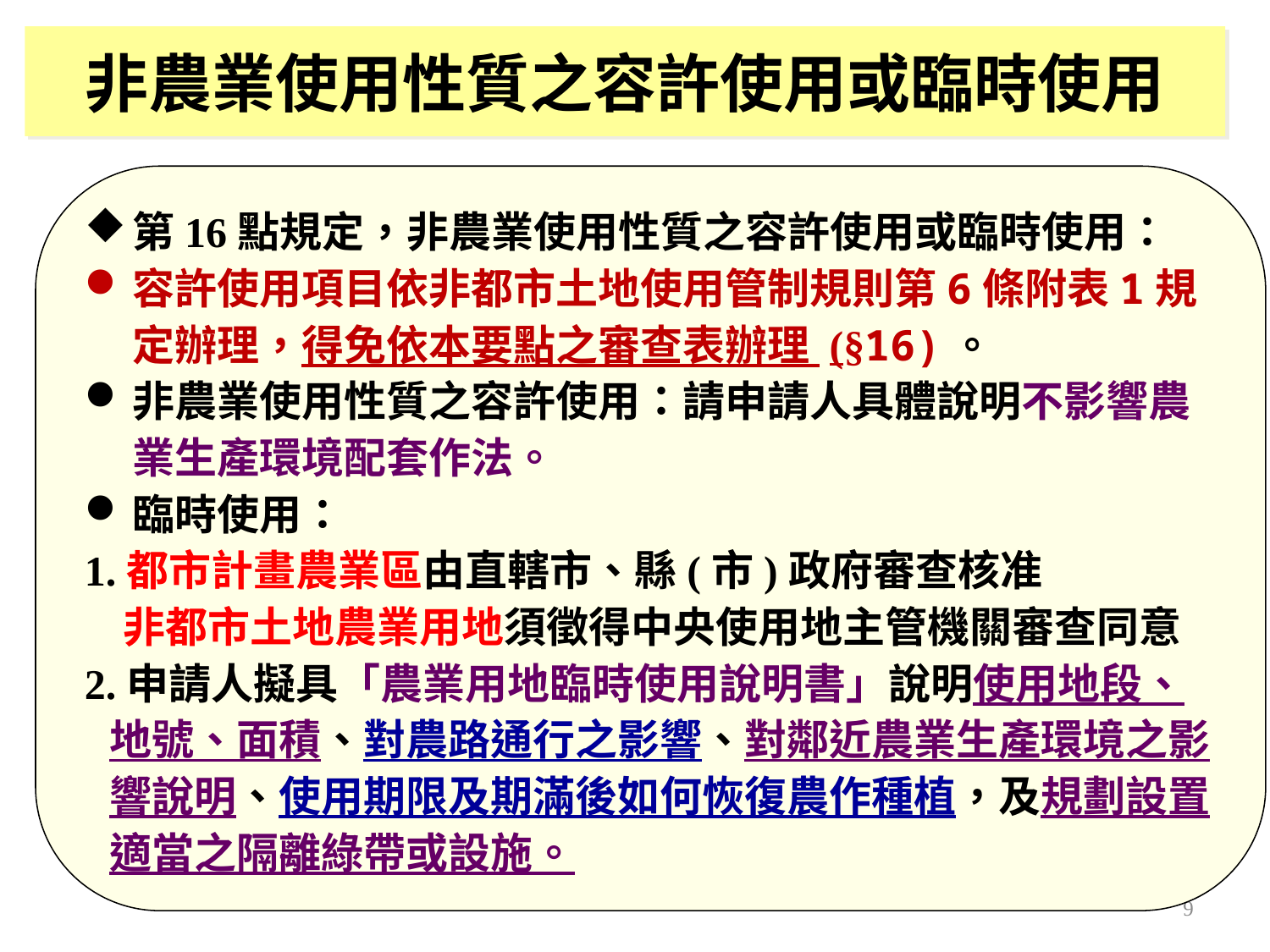

非農業使用性質之容許使用或臨時使用
第16點規定，非農業使用性質之容許使用或臨時使用：
容許使用項目依非都市土地使用管制規則第6條附表1規定辦理，得免依本要點之審查表辦理 (§16)。
非農業使用性質之容許使用：請申請人具體說明不影響農業生產環境配套作法。
臨時使用：
1.都市計畫農業區由直轄市、縣(市)政府審查核准
   非都市土地農業用地須徵得中央使用地主管機關審查同意
2.申請人擬具「農業用地臨時使用說明書」說明使用地段、地號、面積、對農路通行之影響、對鄰近農業生產環境之影響說明、使用期限及期滿後如何恢復農作種植，及規劃設置適當之隔離綠帶或設施。
9